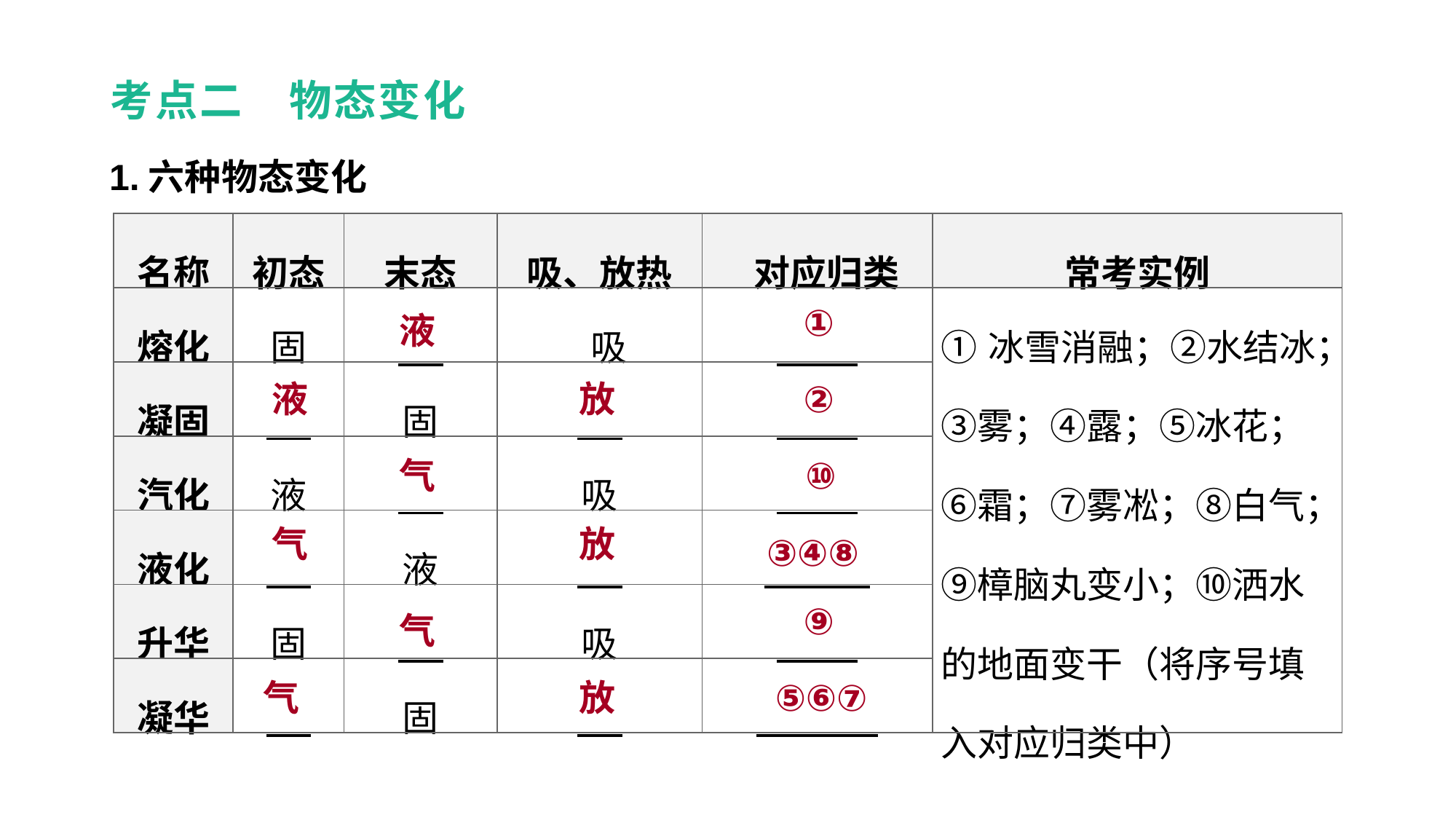

考点二　物态变化
1.六种物态变化
| 名称 | 初态 | 末态 | 吸、放热 | 对应归类 | 常考实例 |
| --- | --- | --- | --- | --- | --- |
| 熔化 | 固 |  | 吸 |  | ①冰雪消融；②水结冰；③雾；④露；⑤冰花；⑥霜；⑦雾凇；⑧白气；⑨樟脑丸变小；⑩洒水的地面变干（将序号填入对应归类中） |
| 凝固 |  | 固 |  |  |  |
| 汽化 | 液 |  | 吸 |  |  |
| 液化 |  | 液 |  |  |  |
| 升华 | 固 |  | 吸 |  |  |
| 凝华 |  | 固 |  |  |  |
教材梳理 夯实基础
①
液
液
放
②
气
 ⑩
气
放
③④⑧
⑨
气
气
放
⑤⑥⑦